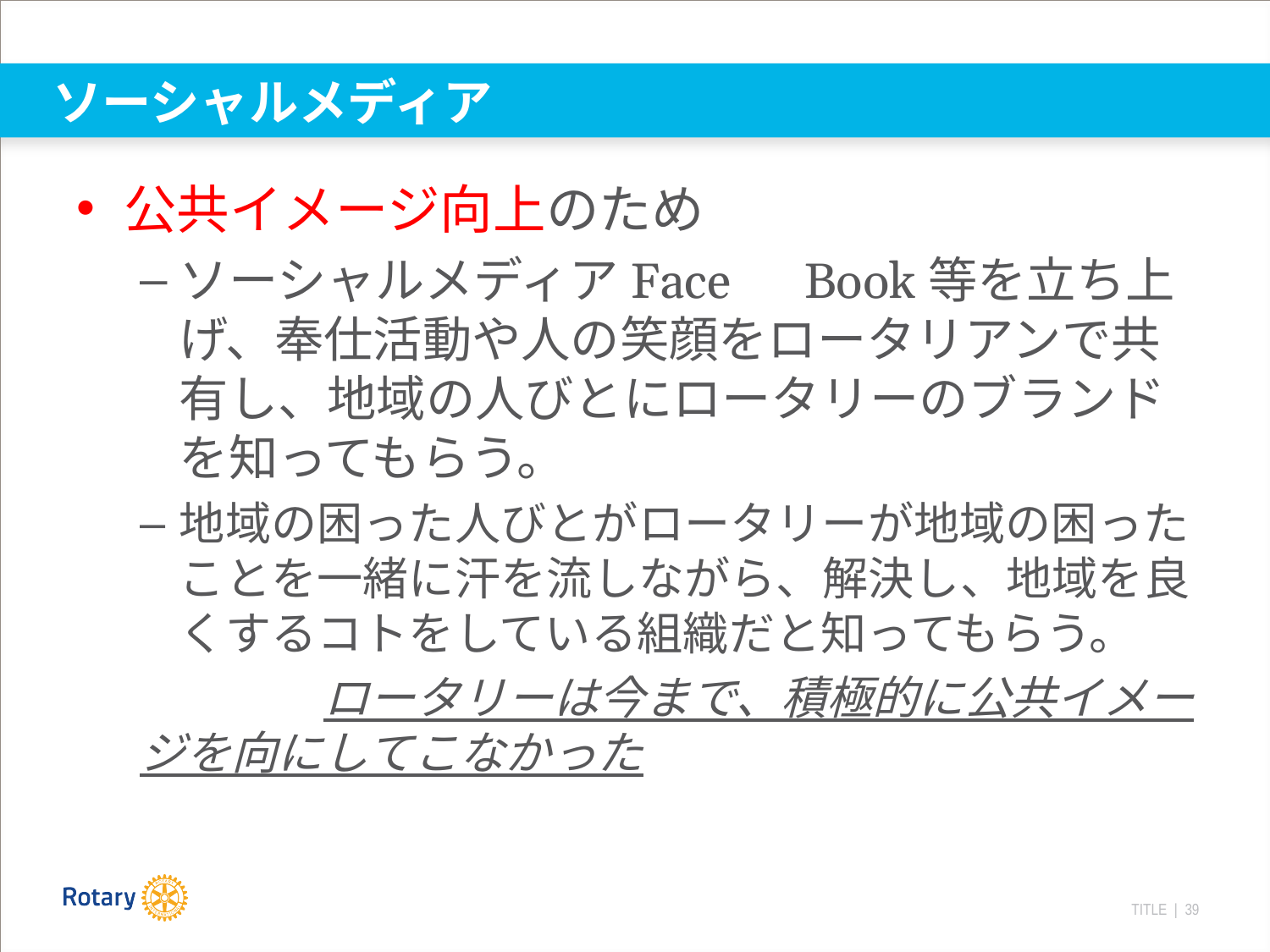

# ソーシャルメディア
公共イメージ向上のため
ソーシャルメディアFace　Book等を立ち上げ、奉仕活動や人の笑顔をロータリアンで共有し、地域の人びとにロータリーのブランドを知ってもらう。
地域の困った人びとがロータリーが地域の困ったことを一緒に汗を流しながら、解決し、地域を良くするコトをしている組織だと知ってもらう。
　　　　ロータリーは今まで、積極的に公共イメージを向にしてこなかった